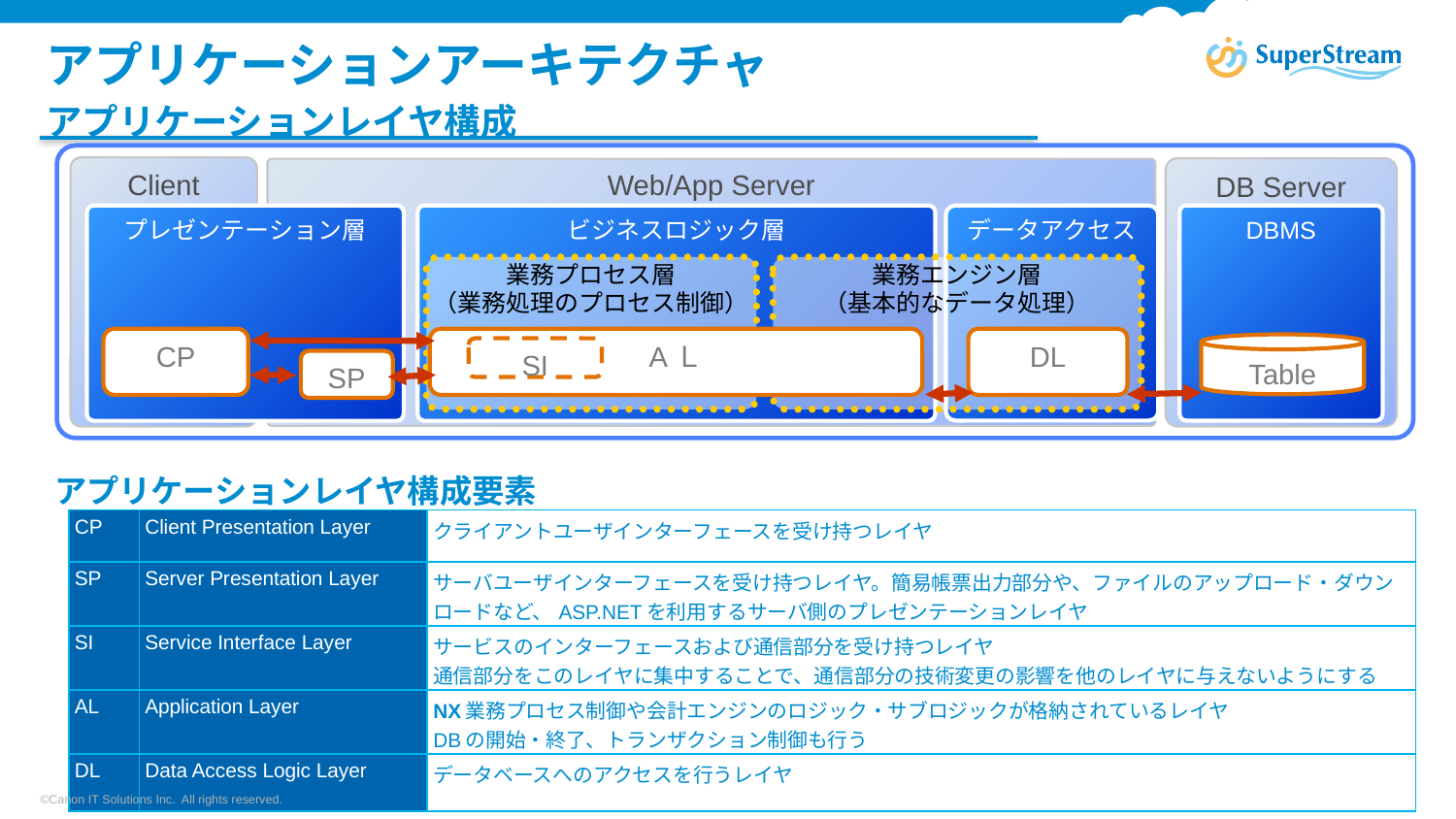

# アプリケーションアーキテクチャ
アプリケーションレイヤ構成

Client

DB Server

Web/App Server

プレゼンテーション層

ビジネスロジック層

データアクセス

DBMS

業務プロセス層
（業務処理のプロセス制御）
業務エンジン層
（基本的なデータ処理）
CP
AＬ

DL

Table
SI

SP

アプリケーションレイヤ構成要素
| CP | Client Presentation Layer | クライアントユーザインターフェースを受け持つレイヤ |
| --- | --- | --- |
| SP | Server Presentation Layer | サーバユーザインターフェースを受け持つレイヤ。簡易帳票出力部分や、ファイルのアップロード・ダウンロードなど、ASP.NETを利用するサーバ側のプレゼンテーションレイヤ |
| SI | Service Interface Layer | サービスのインターフェースおよび通信部分を受け持つレイヤ 通信部分をこのレイヤに集中することで、通信部分の技術変更の影響を他のレイヤに与えないようにする |
| AL | Application Layer | NX業務プロセス制御や会計エンジンのロジック・サブロジックが格納されているレイヤ DBの開始・終了、トランザクション制御も行う |
| DL | Data Access Logic Layer | データベースへのアクセスを行うレイヤ |
©Canon IT Solutions Inc.  All rights reserved.
113